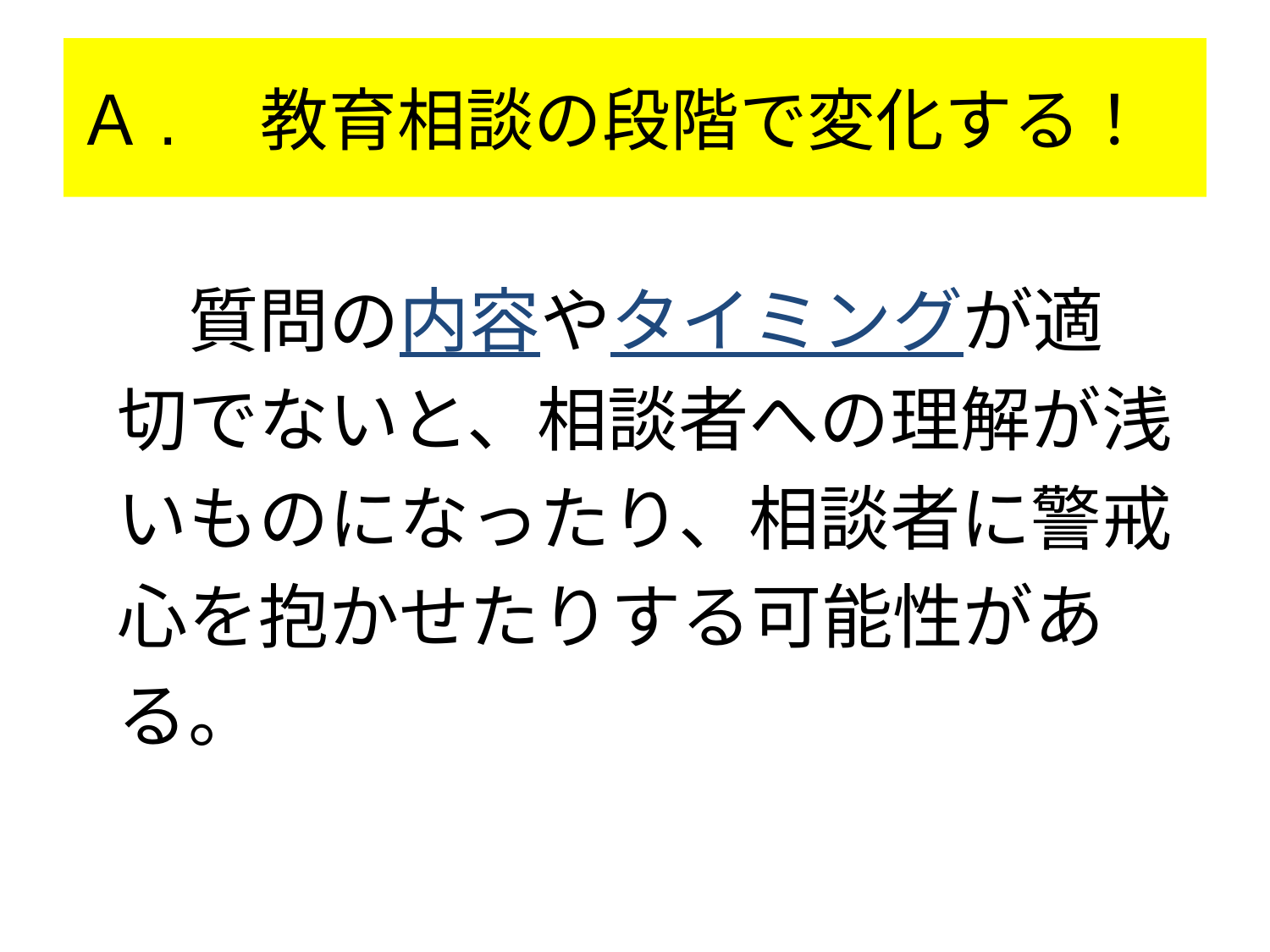

# Ａ.　教育相談の段階で変化する！
　質問の内容やタイミングが適切でないと、相談者への理解が浅いものになったり、相談者に警戒心を抱かせたりする可能性がある。